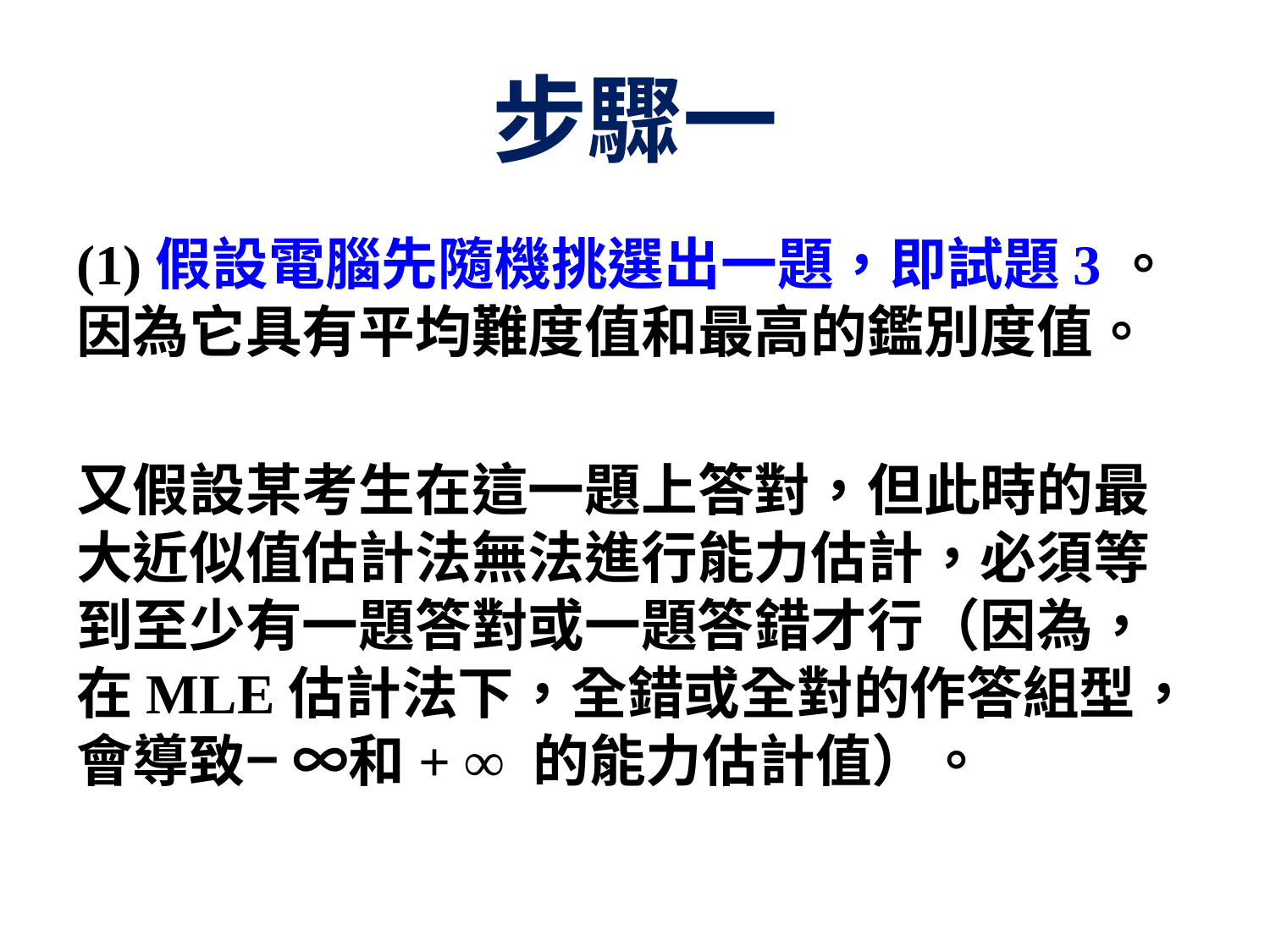

# 步驟一
(1)假設電腦先隨機挑選出一題，即試題3。因為它具有平均難度值和最高的鑑別度值。

又假設某考生在這一題上答對，但此時的最大近似值估計法無法進行能力估計，必須等到至少有一題答對或一題答錯才行（因為，在MLE估計法下，全錯或全對的作答組型，會導致− ∞和+ ∞ 的能力估計值）。